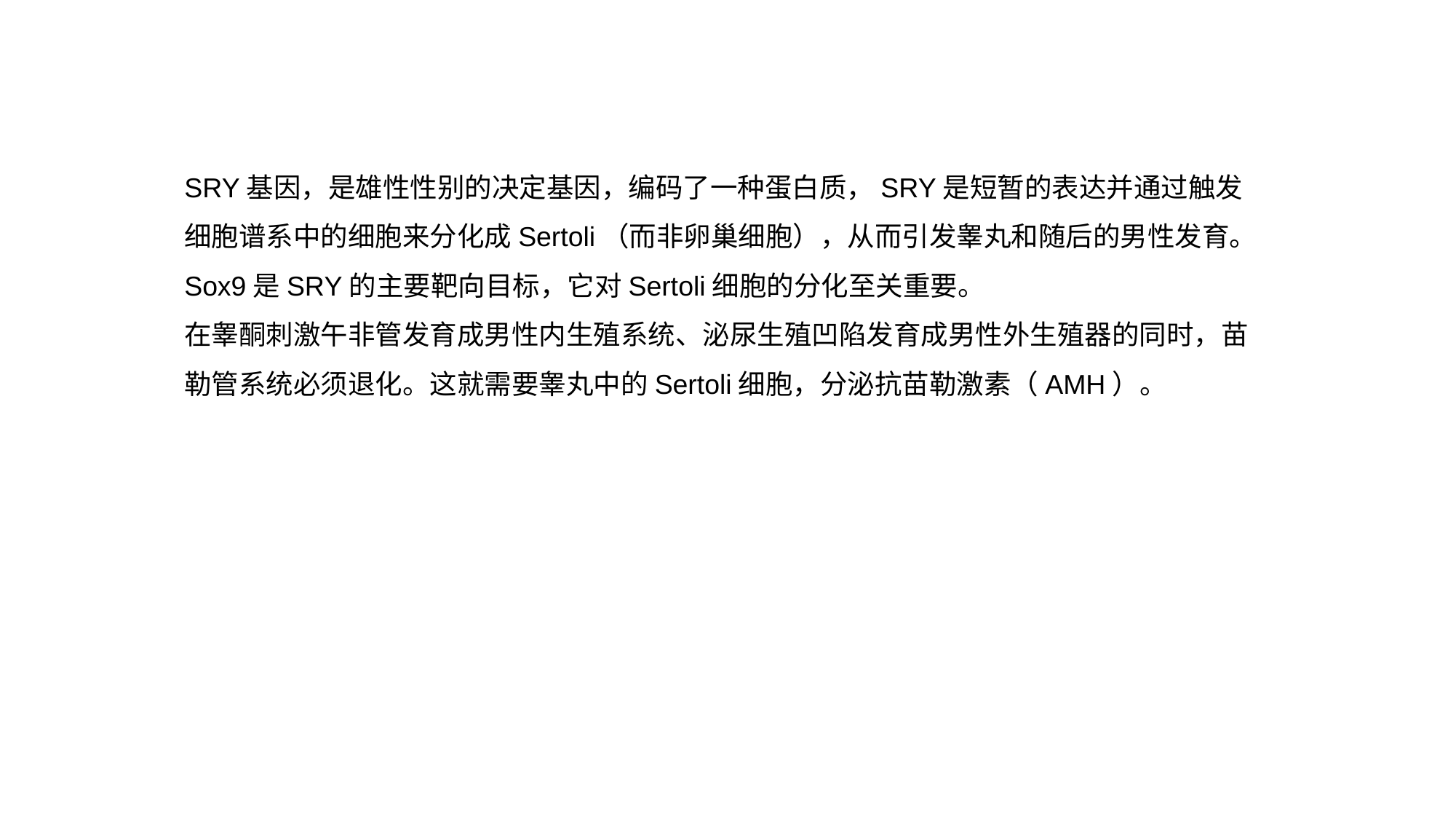

SRY基因，是雄性性别的决定基因，编码了一种蛋白质，SRY是短暂的表达并通过触发细胞谱系中的细胞来分化成Sertoli（而非卵巢细胞），从而引发睾丸和随后的男性发育。Sox9是SRY的主要靶向目标，它对Sertoli细胞的分化至关重要。
在睾酮刺激午非管发育成男性内生殖系统、泌尿生殖凹陷发育成男性外生殖器的同时，苗勒管系统必须退化。这就需要睾丸中的Sertoli细胞，分泌抗苗勒激素（AMH）。